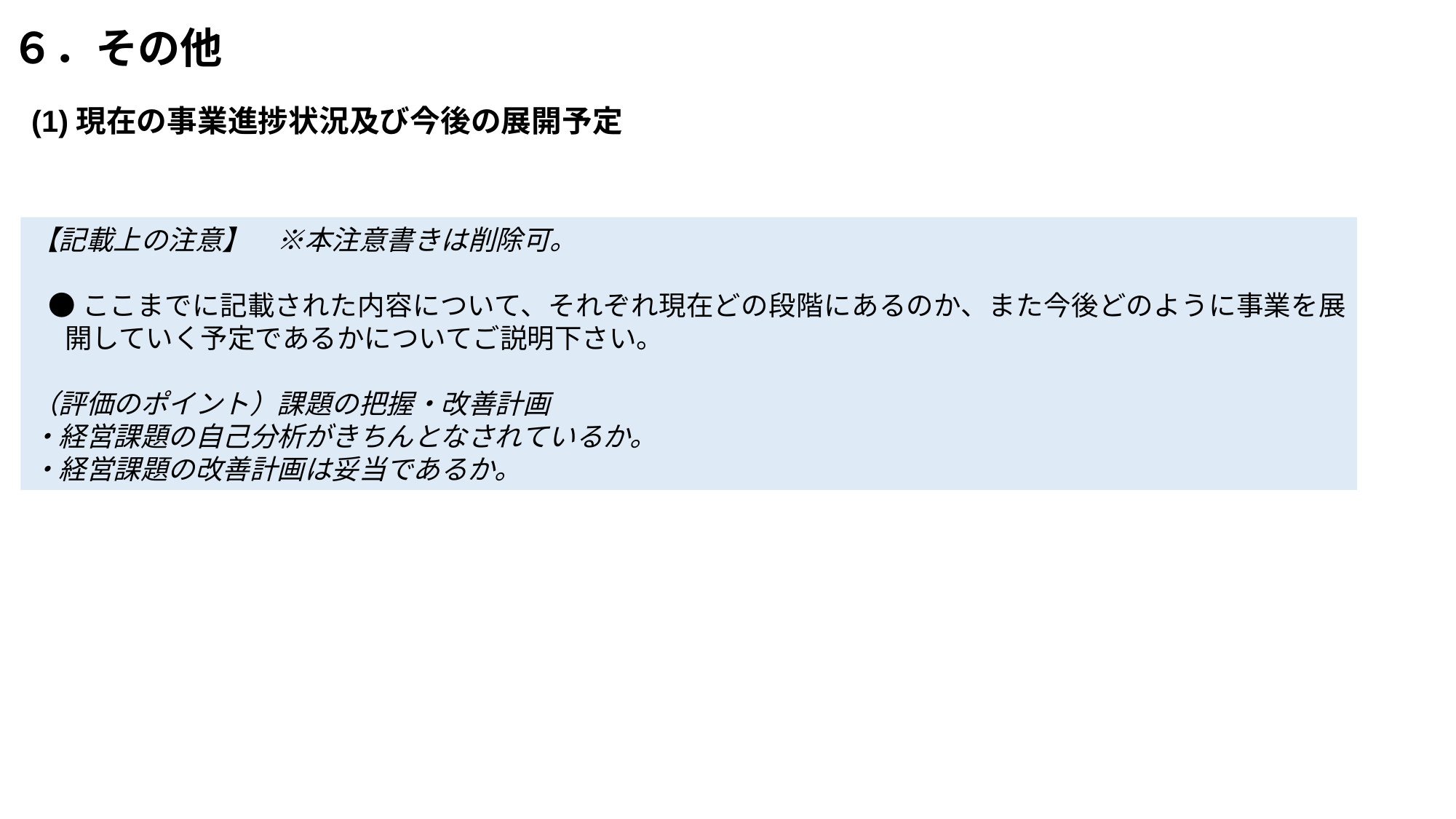

# ６．その他
(1)現在の事業進捗状況及び今後の展開予定
【記載上の注意】　※本注意書きは削除可。

●ここまでに記載された内容について、それぞれ現在どの段階にあるのか、また今後どのように事業を展開していく予定であるかについてご説明下さい。

（評価のポイント）課題の把握・改善計画
・経営課題の自己分析がきちんとなされているか。
・経営課題の改善計画は妥当であるか。